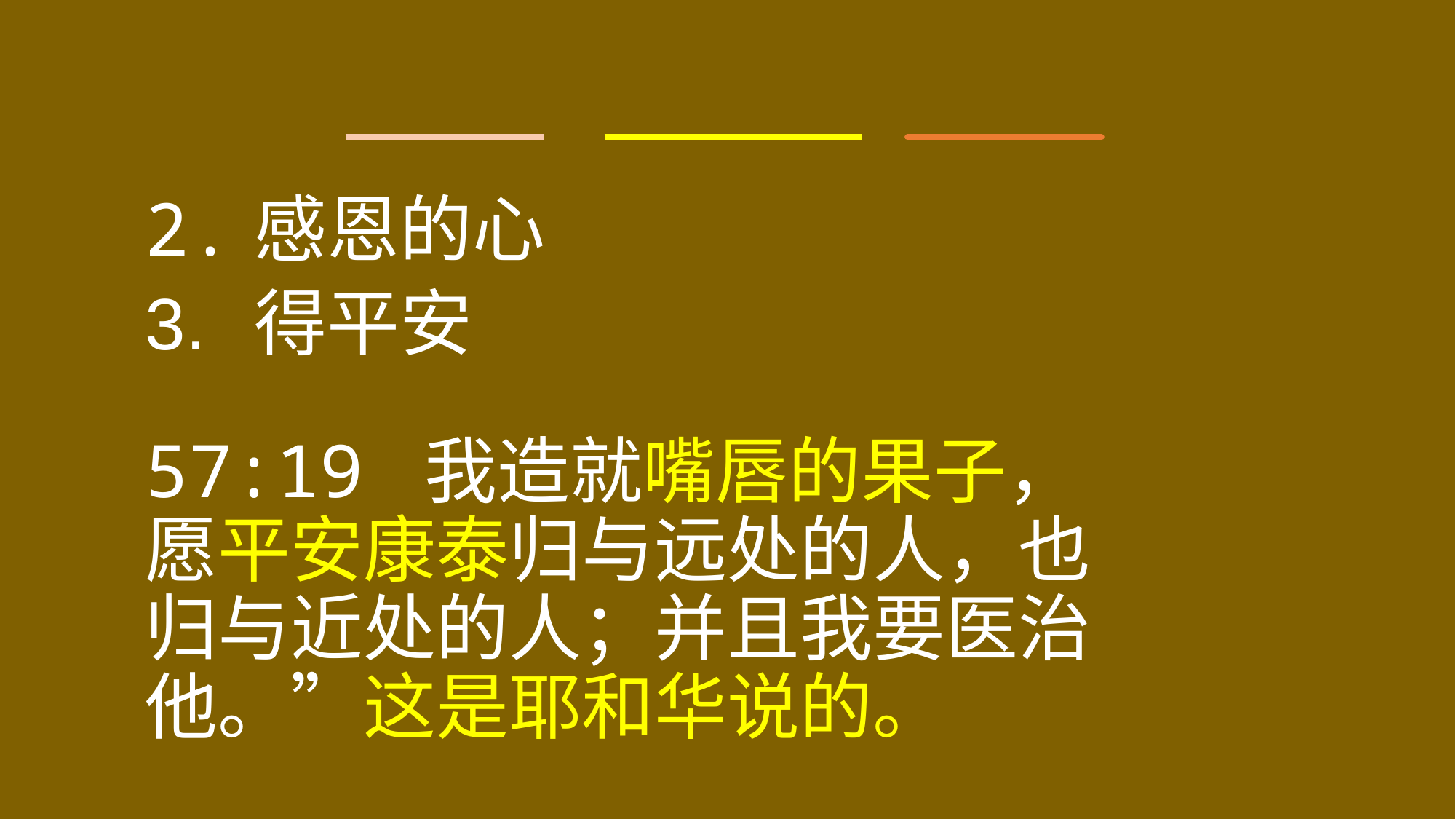

2.	感恩的心
得平安

57:19 我造就嘴唇的果子，愿平安康泰归与远处的人，也归与近处的人；并且我要医治他。”这是耶和华说的。